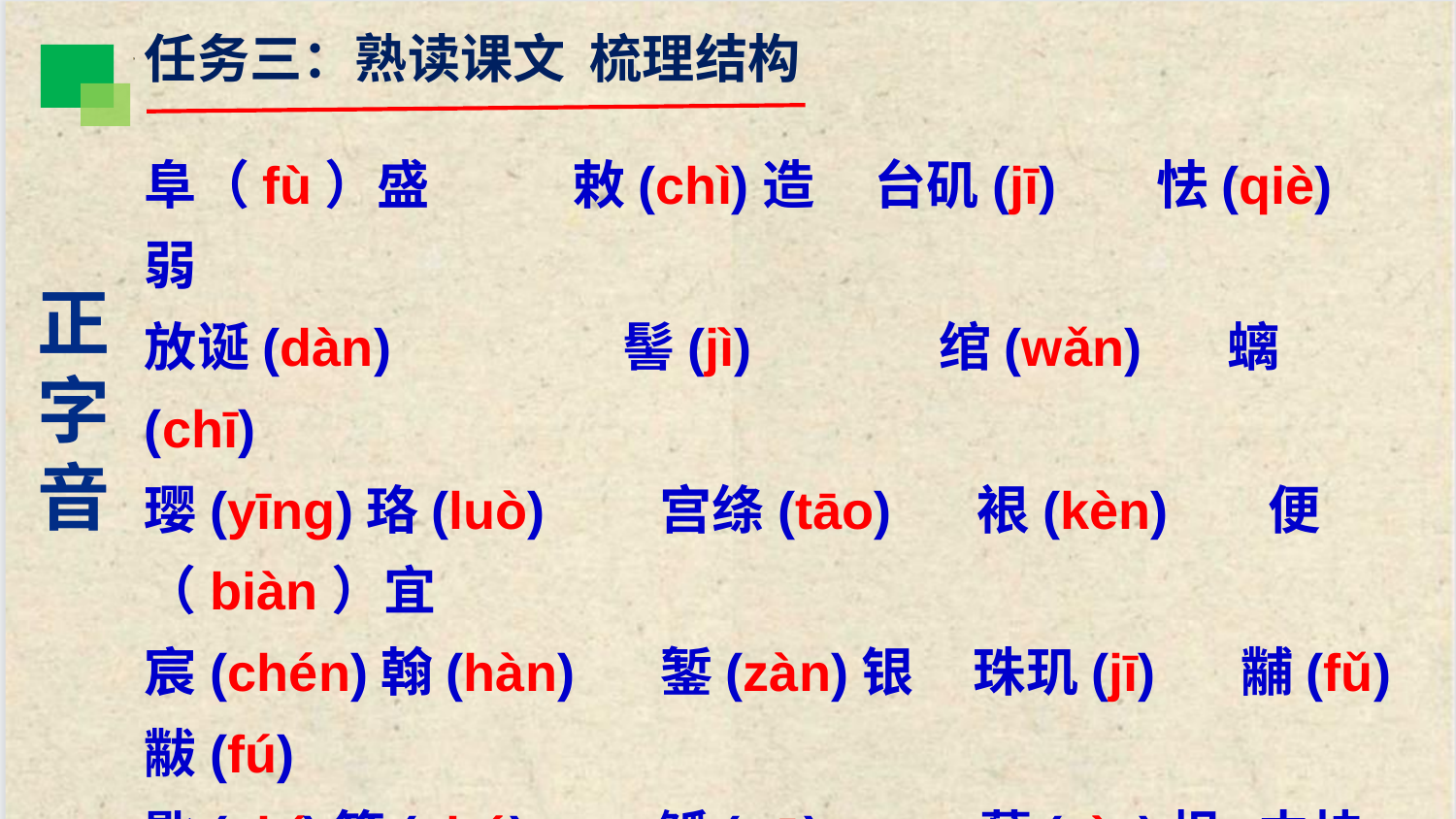

任务三：熟读课文  梳理结构

阜（fù）盛            敕(chì)造     台矶(jī)      怯(qiè)弱
放诞(dàn)               髻(jì)            绾(wǎn)     螭(chī)
璎(yīng)珞(luò)       宫绦(tāo)     裉(kèn)      便（biàn）宜
宸(chén)翰(hàn)     錾(zàn)银     珠玑(jī)     黼(fǔ)黻(fú)
匙(chí)箸(chú)        觚(gū)          孽(nìe)根   内帏(wéi)
惫(bèi)懒               懵(měng)懂                    韶(sháo)光
纨(wán)绔(kù)       蹙(cù)            两靥(yè)    杜撰(zhuàn)
忖 (cǔn)度            盥(guàn)沐
正字音